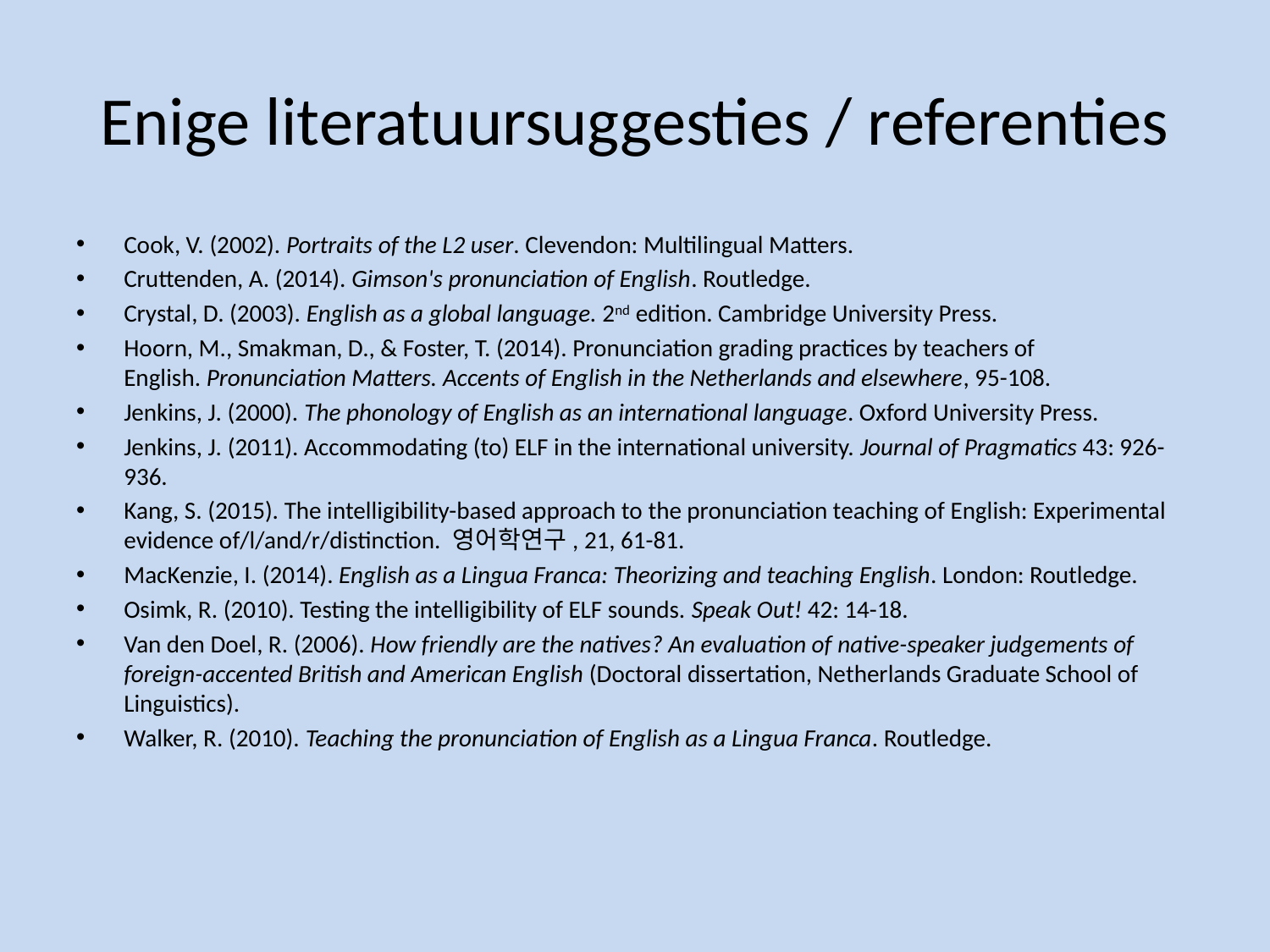

# Enige literatuursuggesties / referenties
Cook, V. (2002). Portraits of the L2 user. Clevendon: Multilingual Matters.
Cruttenden, A. (2014). Gimson's pronunciation of English. Routledge.
Crystal, D. (2003). English as a global language. 2nd edition. Cambridge University Press.
Hoorn, M., Smakman, D., & Foster, T. (2014). Pronunciation grading practices by teachers of English. Pronunciation Matters. Accents of English in the Netherlands and elsewhere, 95-108.
Jenkins, J. (2000). The phonology of English as an international language. Oxford University Press.
Jenkins, J. (2011). Accommodating (to) ELF in the international university. Journal of Pragmatics 43: 926-936.
Kang, S. (2015). The intelligibility-based approach to the pronunciation teaching of English: Experimental evidence of/l/and/r/distinction. 영어학연구, 21, 61-81.
MacKenzie, I. (2014). English as a Lingua Franca: Theorizing and teaching English. London: Routledge.
Osimk, R. (2010). Testing the intelligibility of ELF sounds. Speak Out! 42: 14-18.
Van den Doel, R. (2006). How friendly are the natives? An evaluation of native-speaker judgements of foreign-accented British and American English (Doctoral dissertation, Netherlands Graduate School of Linguistics).
Walker, R. (2010). Teaching the pronunciation of English as a Lingua Franca. Routledge.